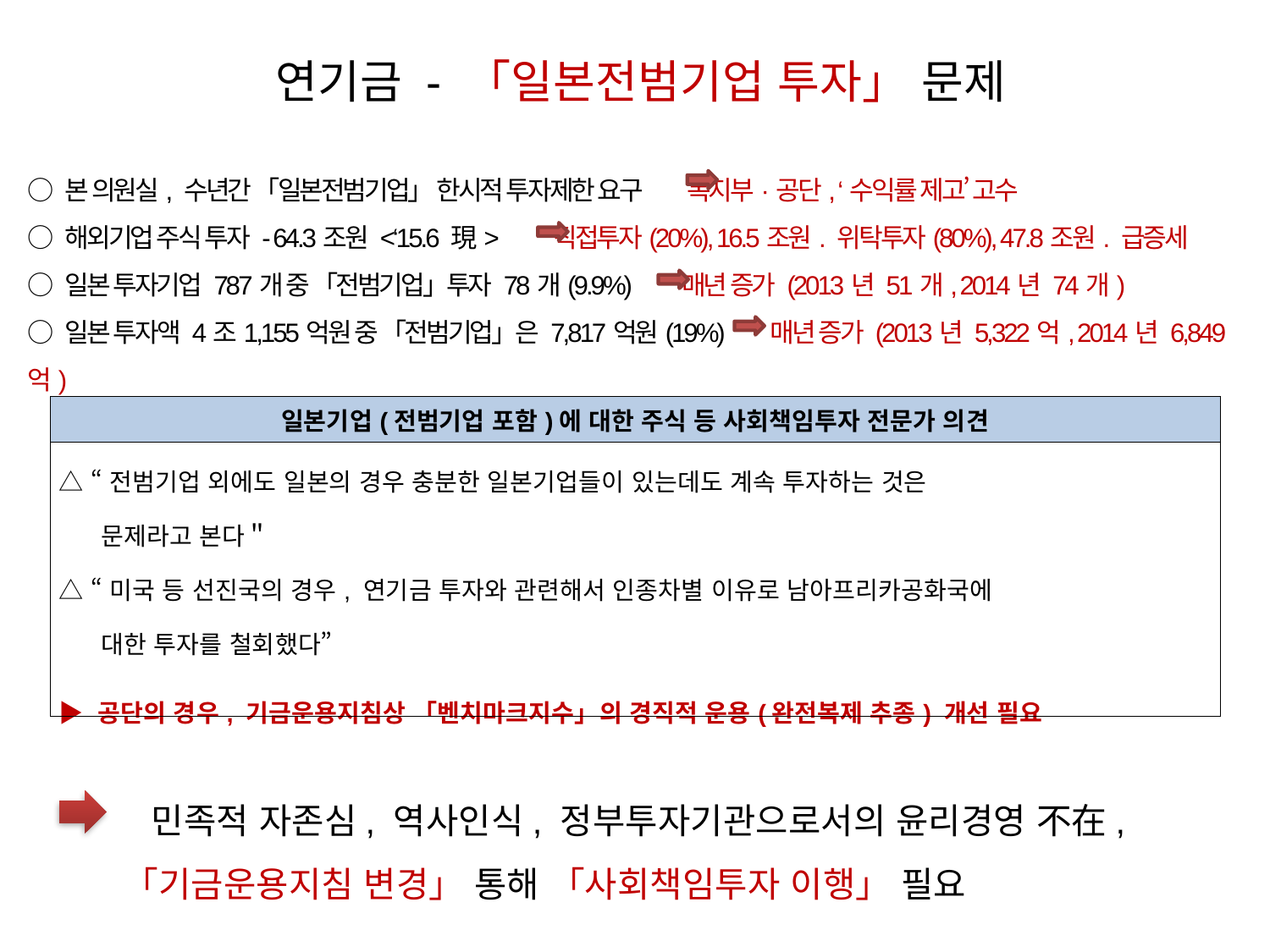

연기금 - 「일본전범기업 투자」 문제
○ 본 의원실, 수년간 「일본전범기업」 한시적 투자제한 요구         복지부·공단, ‘수익률 제고’ 고수
○ 해외기업 주식 투자 - 64.3조원 <‘15.6 現>          직접투자(20%), 16.5조원. 위탁투자(80%), 47.8조원. 급증세
○ 일본 투자기업 787개 중 「전범기업」투자 78개(9.9%)         매년 증가 (2013년 51개, 2014년 74개)
○ 일본 투자액 4조1,155억원 중 「전범기업」은 7,817억원(19%)        매년 증가 (2013년 5,322억, 2014년 6,849억)

| 일본기업(전범기업 포함)에 대한 주식 등 사회책임투자 전문가 의견 |
| --- |
| △ “전범기업 외에도 일본의 경우 충분한 일본기업들이 있는데도 계속 투자하는 것은 문제라고 본다＂ △ “미국 등 선진국의 경우, 연기금 투자와 관련해서 인종차별 이유로 남아프리카공화국에 대한 투자를 철회했다” ▶ 공단의 경우, 기금운용지침상 「벤치마크지수」의 경직적 운용(완전복제 추종) 개선 필요 |
  민족적 자존심, 역사인식, 정부투자기관으로서의 윤리경영 不在,
「기금운용지침 변경」 통해 「사회책임투자 이행」 필요